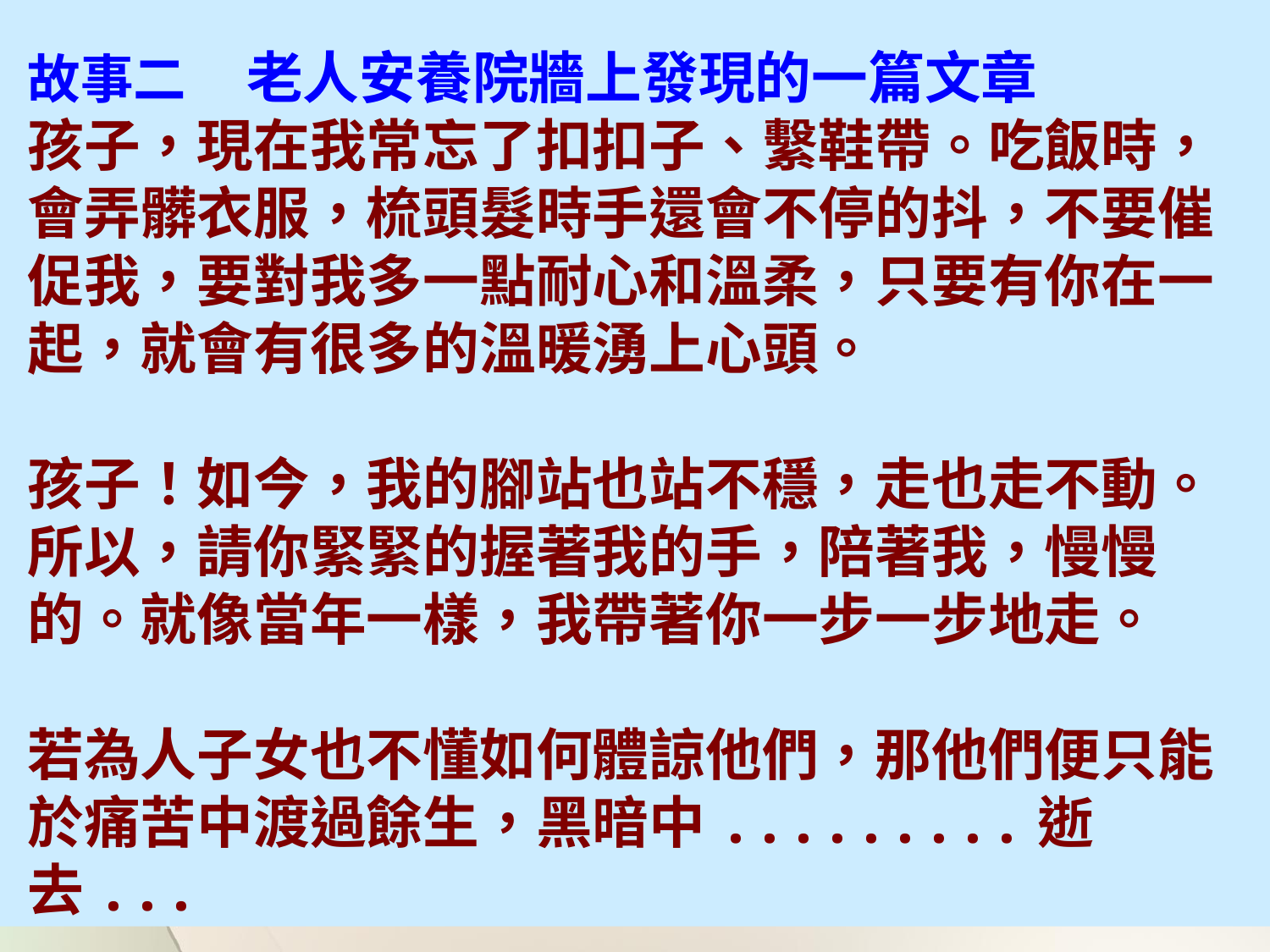

故事二     老人安養院牆上發現的一篇文章
孩子，現在我常忘了扣扣子、繫鞋帶。吃飯時，會弄髒衣服，梳頭髮時手還會不停的抖，不要催促我，要對我多一點耐心和溫柔，只要有你在一起，就會有很多的溫暖湧上心頭。 
 
孩子！如今，我的腳站也站不穩，走也走不動。所以，請你緊緊的握著我的手，陪著我，慢慢的。就像當年一樣，我帶著你一步一步地走。
若為人子女也不懂如何體諒他們，那他們便只能於痛苦中渡過餘生，黑暗中.........逝去...